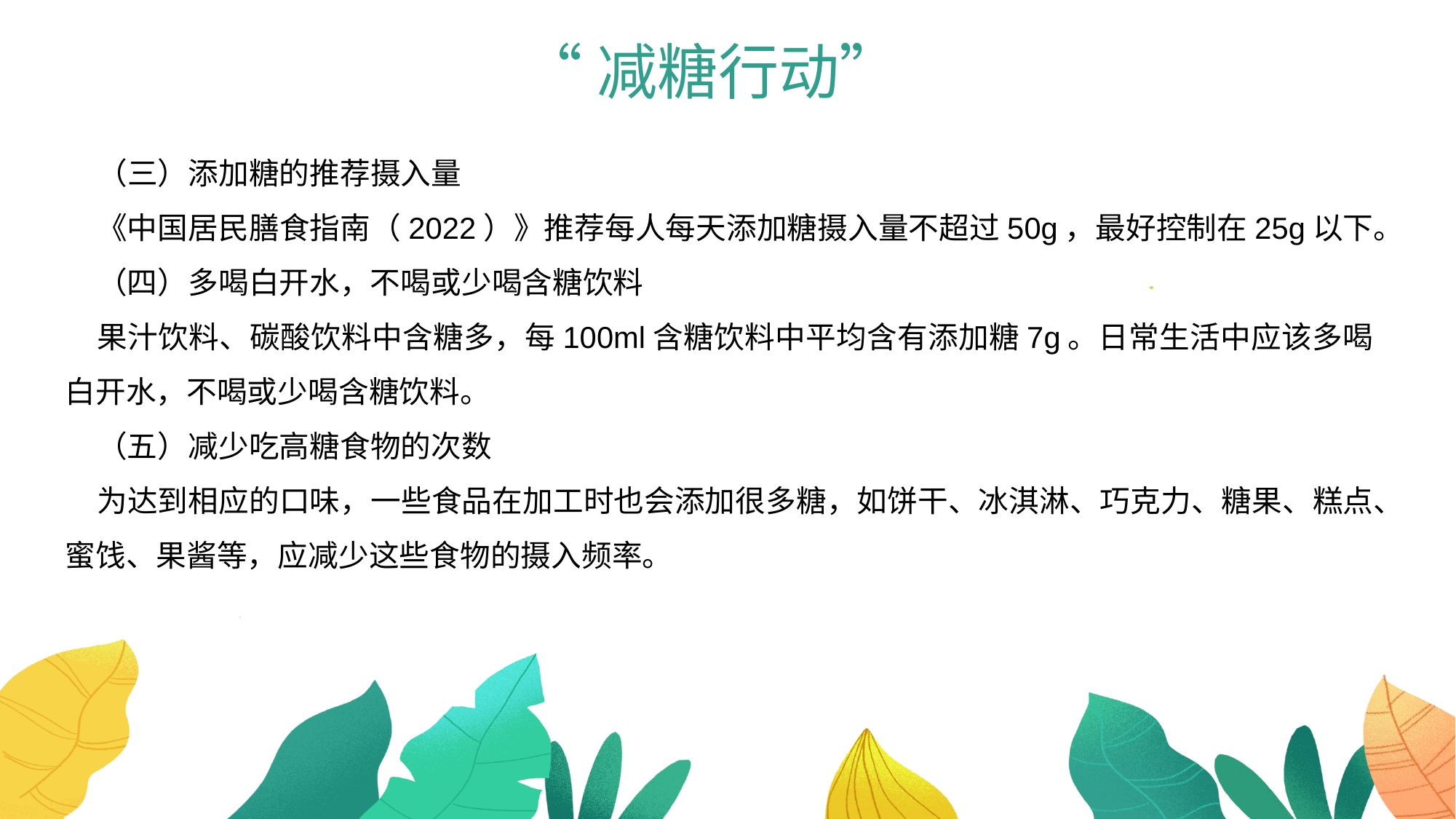

“减糖行动”
（三）添加糖的推荐摄入量
《中国居民膳食指南（2022）》推荐每人每天添加糖摄入量不超过50g，最好控制在25g以下。
（四）多喝白开水，不喝或少喝含糖饮料
果汁饮料、碳酸饮料中含糖多，每100ml含糖饮料中平均含有添加糖7g。日常生活中应该多喝白开水，不喝或少喝含糖饮料。
（五）减少吃高糖食物的次数
为达到相应的口味，一些食品在加工时也会添加很多糖，如饼干、冰淇淋、巧克力、糖果、糕点、蜜饯、果酱等，应减少这些食物的摄入频率。